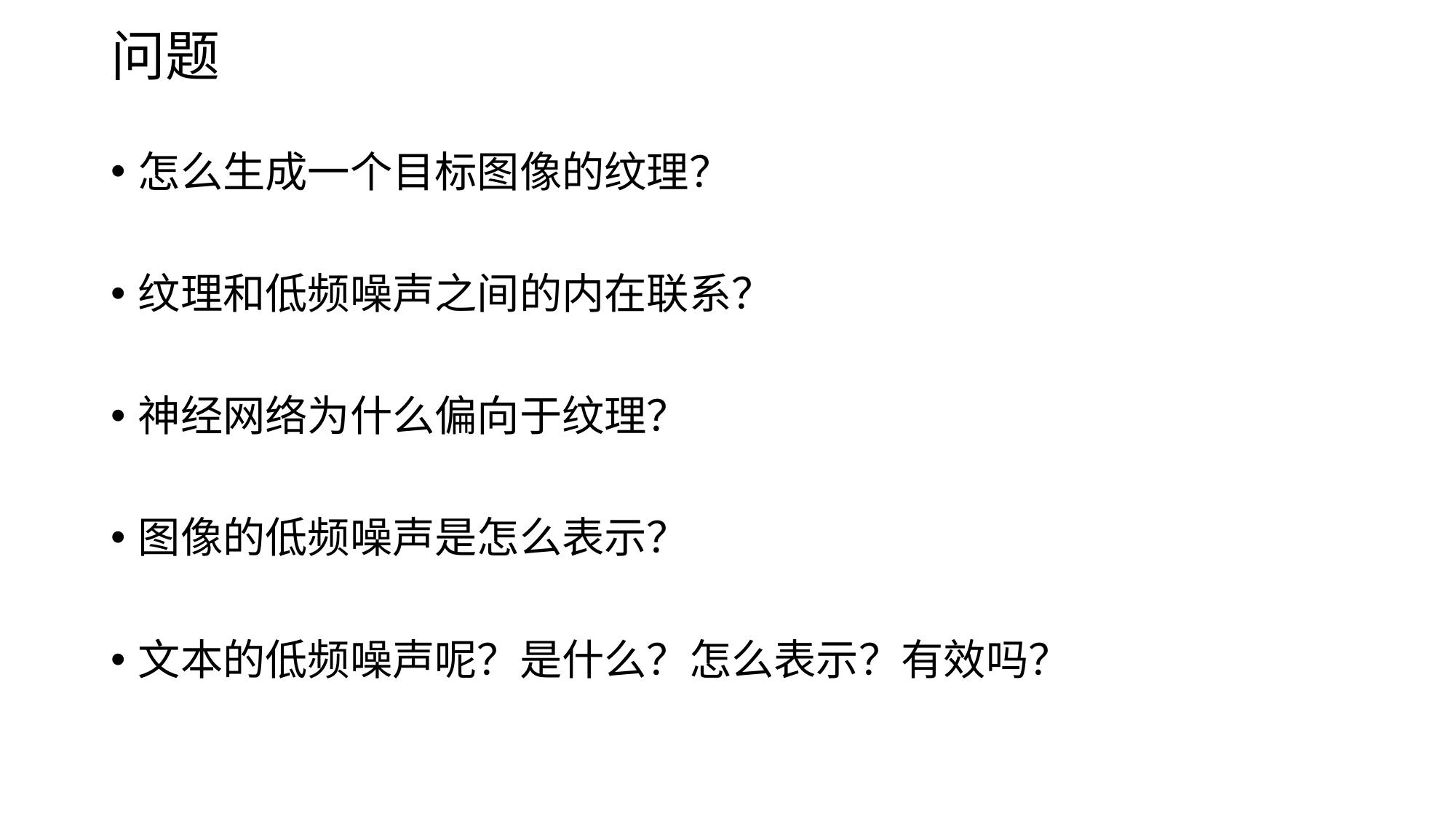

# 问题
怎么生成一个目标图像的纹理？

纹理和低频噪声之间的内在联系？

神经网络为什么偏向于纹理？

图像的低频噪声是怎么表示？

文本的低频噪声呢？是什么？怎么表示？有效吗？